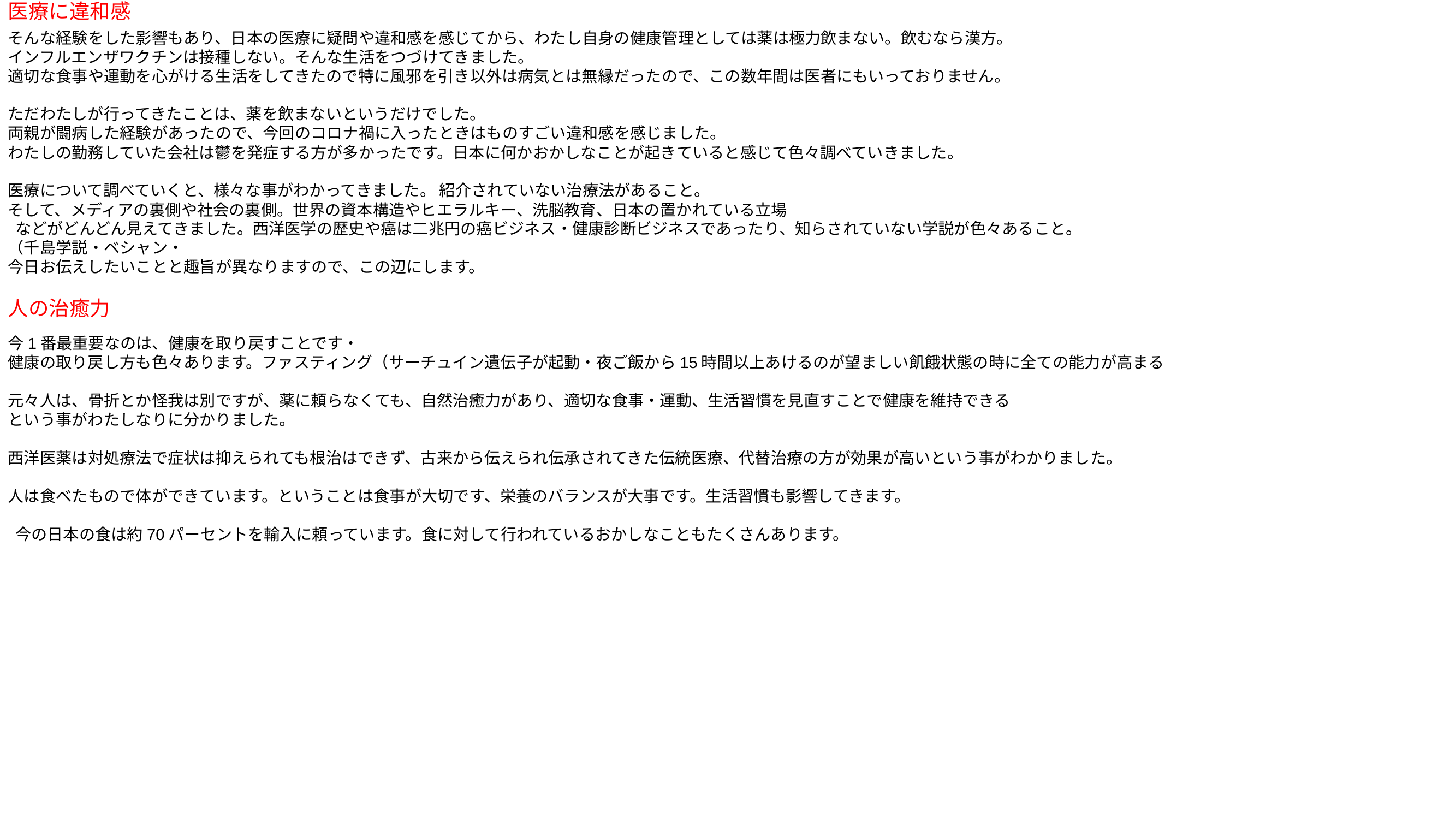

医療に違和感
そんな経験をした影響もあり、日本の医療に疑問や違和感を感じてから、わたし自身の健康管理としては薬は極力飲まない。飲むなら漢方。
インフルエンザワクチンは接種しない。そんな生活をつづけてきました。
適切な食事や運動を心がける生活をしてきたので特に風邪を引き以外は病気とは無縁だったので、この数年間は医者にもいっておりません。

ただわたしが行ってきたことは、薬を飲まないというだけでした。
両親が闘病した経験があったので、今回のコロナ禍に入ったときはものすごい違和感を感じました。
わたしの勤務していた会社は鬱を発症する方が多かったです。日本に何かおかしなことが起きていると感じて色々調べていきました。

医療について調べていくと、様々な事がわかってきました。 紹介されていない治療法があること。
そして、メディアの裏側や社会の裏側。世界の資本構造やヒエラルキー、洗脳教育、日本の置かれている立場
 などがどんどん見えてきました。西洋医学の歴史や癌は二兆円の癌ビジネス・健康診断ビジネスであったり、知らされていない学説が色々あること。
（千島学説・ベシャン・
今日お伝えしたいことと趣旨が異なりますので、この辺にします。

今1番最重要なのは、健康を取り戻すことです・
健康の取り戻し方も色々あります。ファスティング（サーチュイン遺伝子が起動・夜ご飯から15時間以上あけるのが望ましい飢餓状態の時に全ての能力が高まる

元々人は、骨折とか怪我は別ですが、薬に頼らなくても、自然治癒力があり、適切な食事・運動、生活習慣を見直すことで健康を維持できる
という事がわたしなりに分かりました。

西洋医薬は対処療法で症状は抑えられても根治はできず、古来から伝えられ伝承されてきた伝統医療、代替治療の方が効果が高いという事がわかりました。

人は食べたもので体ができています。ということは食事が大切です、栄養のバランスが大事です。生活習慣も影響してきます。

 今の日本の食は約70パーセントを輸入に頼っています。食に対して行われているおかしなこともたくさんあります。

人の治癒力